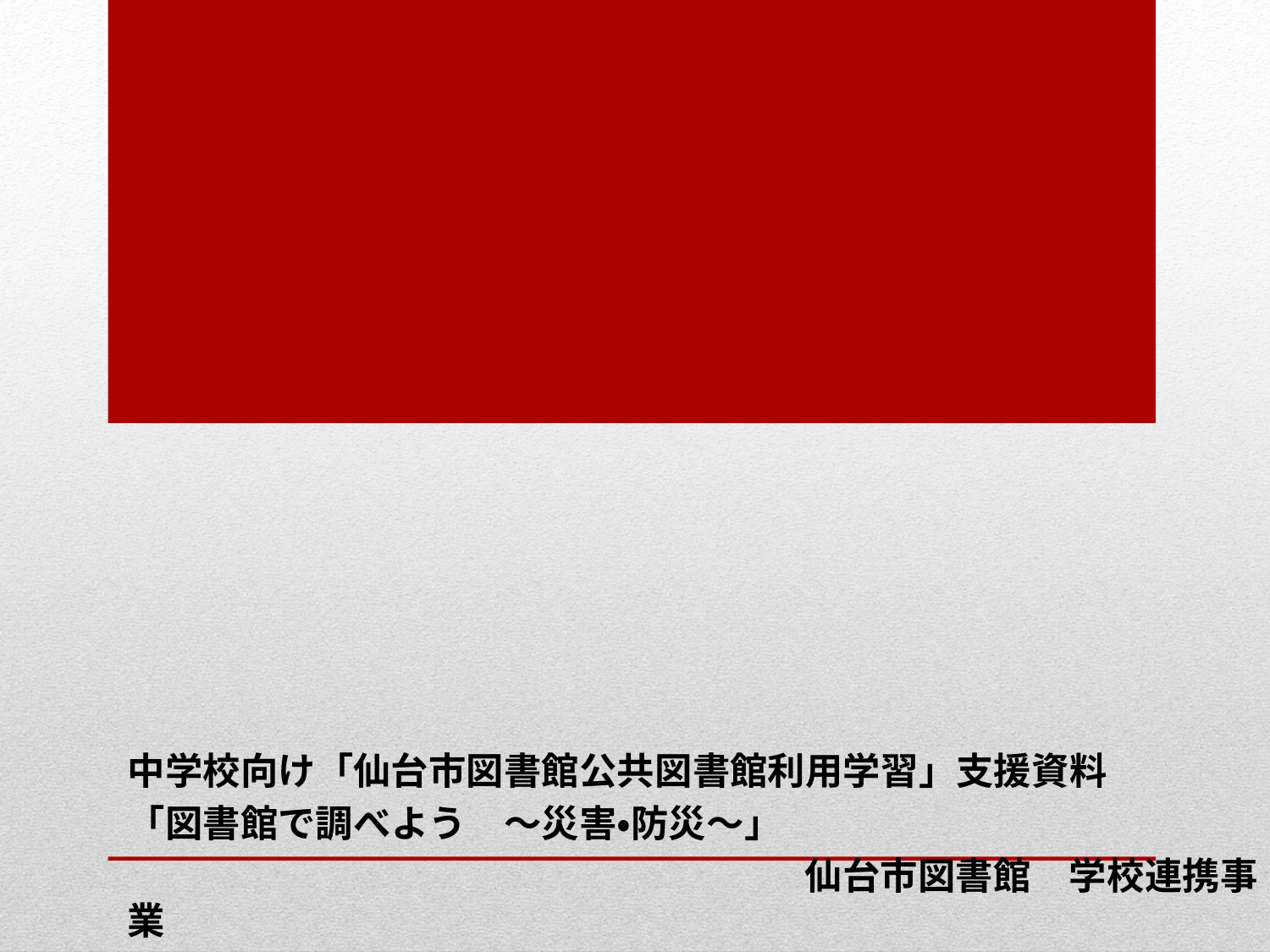

中学校向け「仙台市図書館公共図書館利用学習」支援資料
「図書館で調べよう　～災害・防災～」
　　　　　　　　　　　　　　　　　　仙台市図書館　学校連携事業